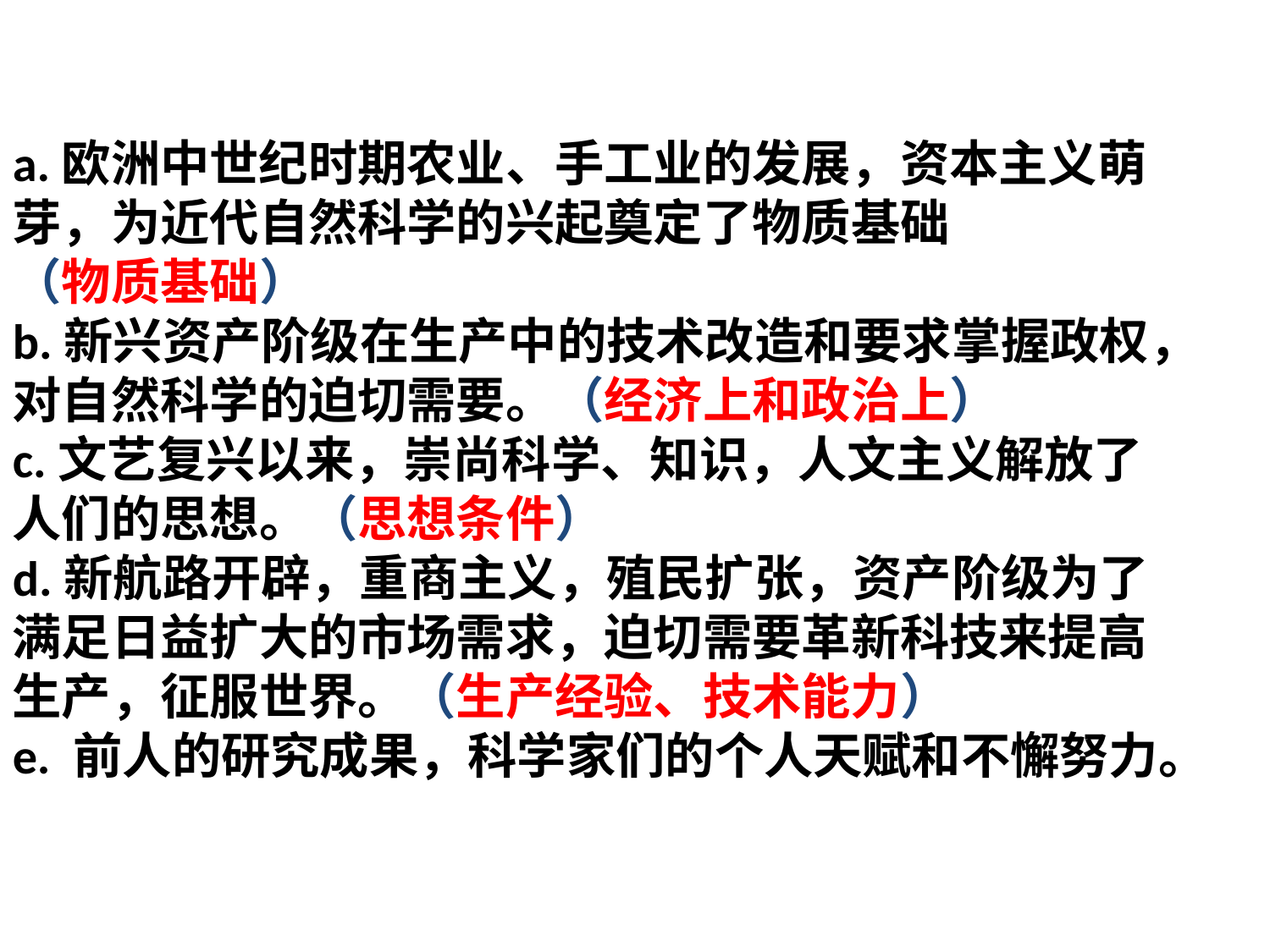

a.欧洲中世纪时期农业、手工业的发展，资本主义萌芽，为近代自然科学的兴起奠定了物质基础
（物质基础）
b.新兴资产阶级在生产中的技术改造和要求掌握政权，对自然科学的迫切需要。（经济上和政治上）
c.文艺复兴以来，崇尚科学、知识，人文主义解放了人们的思想。（思想条件）
d.新航路开辟，重商主义，殖民扩张，资产阶级为了满足日益扩大的市场需求，迫切需要革新科技来提高生产，征服世界。（生产经验、技术能力）
e. 前人的研究成果，科学家们的个人天赋和不懈努力。